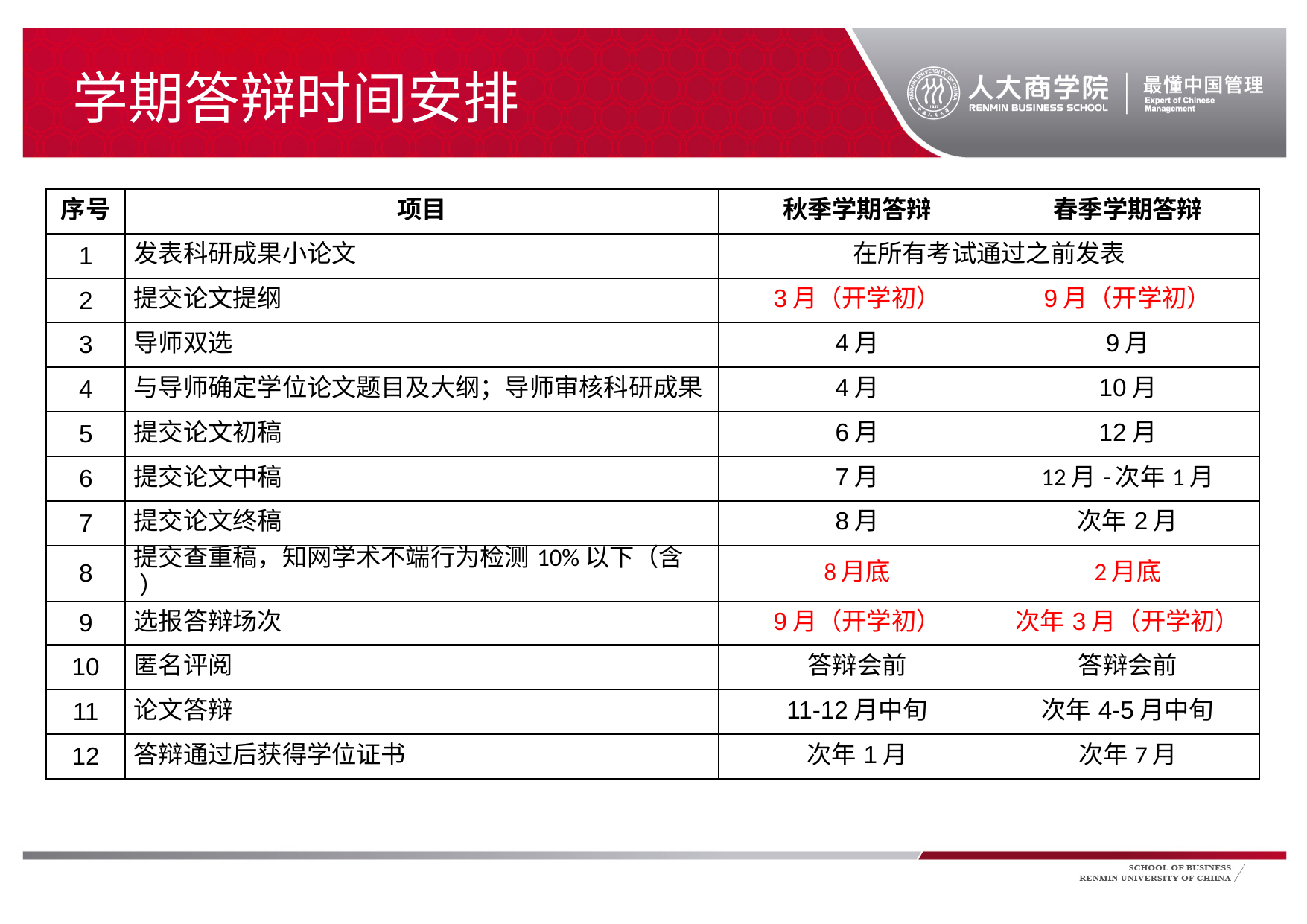

# 学期答辩时间安排
| 序号 | 项目 | 秋季学期答辩 | 春季学期答辩 |
| --- | --- | --- | --- |
| 1 | 发表科研成果小论文 | 在所有考试通过之前发表 |  |
| 2 | 提交论文提纲 | 3月（开学初） | 9月（开学初） |
| 3 | 导师双选 | 4月 | 9月 |
| 4 | 与导师确定学位论文题目及大纲；导师审核科研成果 | 4月 | 10月 |
| 5 | 提交论文初稿 | 6月 | 12月 |
| 6 | 提交论文中稿 | 7月 | 12月-次年1月 |
| 7 | 提交论文终稿 | 8月 | 次年2月 |
| 8 | 提交查重稿，知网学术不端行为检测10%以下（含 ） | 8月底 | 2月底 |
| 9 | 选报答辩场次 | 9月（开学初） | 次年3月（开学初） |
| 10 | 匿名评阅 | 答辩会前 | 答辩会前 |
| 11 | 论文答辩 | 11-12月中旬 | 次年4-5月中旬 |
| 12 | 答辩通过后获得学位证书 | 次年1月 | 次年7月 |